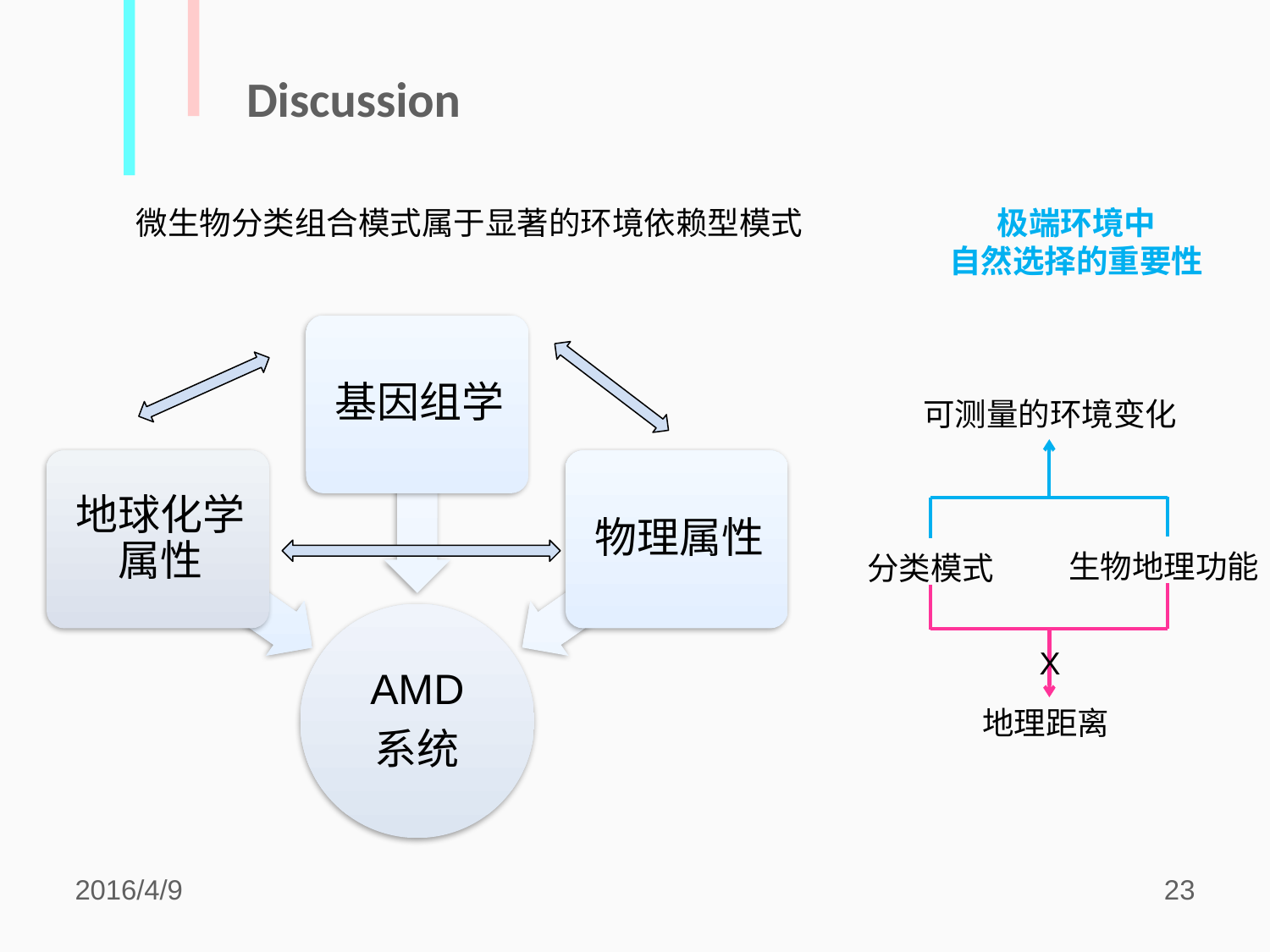

Discussion
微生物分类组合模式属于显著的环境依赖型模式
极端环境中
自然选择的重要性
AMD
系统
地球化学属性
基因组学
物理属性

可测量的环境变化

生物地理功能
分类模式
X
地理距离
2016/4/9
23